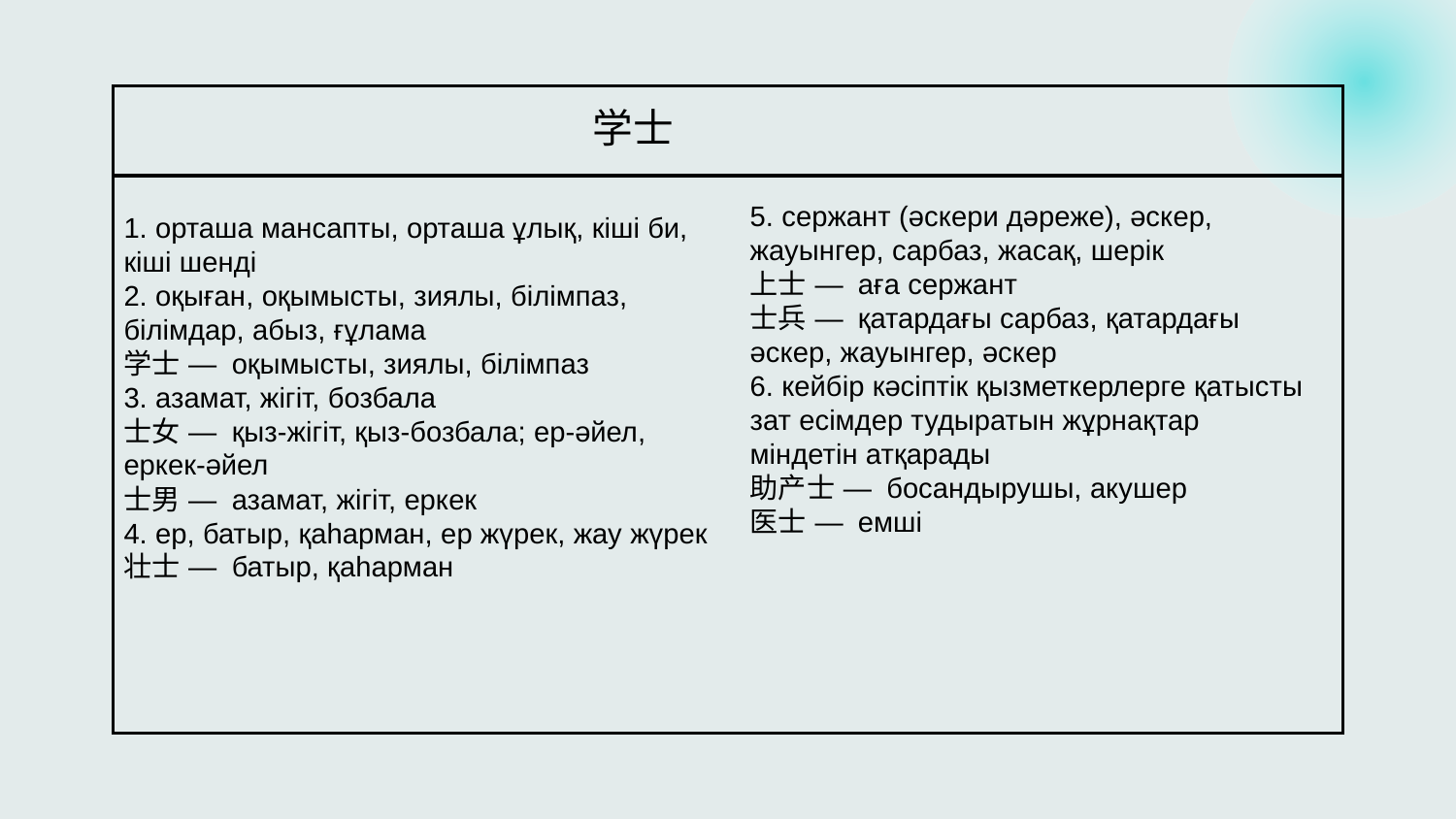

学士
5. сержант (әскери дәреже), әскер, жауынгер, сарбаз, жасақ, шерік
上士 — аға сержант
士兵 — қатардағы сарбаз, қатардағы әскер, жауынгер, әскер
6. кейбір кәсіптік қызметкерлерге қатысты зат есімдер тудыратын жұрнақтар міндетін атқарады
助产士 — босандырушы, акушер
医士 — емші
1. орташа мансапты, орташа ұлық, кіші би, кіші шенді
2. оқыған, оқымысты, зиялы, білімпаз, білімдар, абыз, ғұлама
学士 — оқымысты, зиялы, білімпаз
3. азамат, жігіт, бозбала
士女 — қыз-жігіт, қыз-бозбала; ер-әйел, еркек-әйел
士男 — азамат, жігіт, еркек
4. ер, батыр, қаһарман, ер жүрек, жау жүрек
壮士 — батыр, қаһарман